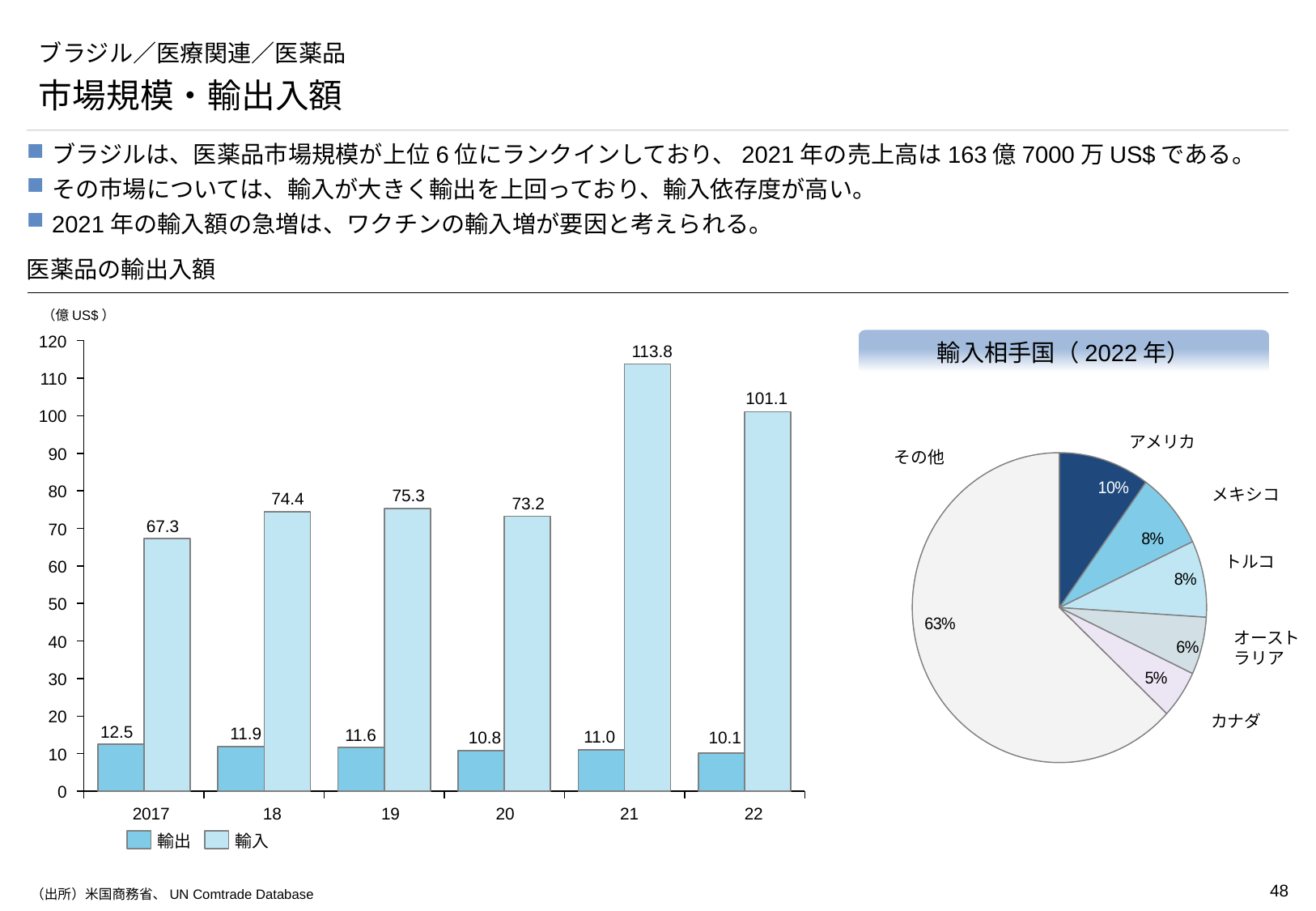

# ブラジル／医療関連／医薬品
市場規模・輸出入額
ブラジルは、医薬品市場規模が上位6位にランクインしており、2021年の売上高は163億7000万US$である。
その市場については、輸入が大きく輸出を上回っており、輸入依存度が高い。
2021年の輸入額の急増は、ワクチンの輸入増が要因と考えられる。
医薬品の輸出入額
（億US$）

### Chart

| Category |  |  |
|---|---|---|
輸入相手国（2022年）
120
113.8
110
101.1
100
アメリカ

### Chart

| Category |  |
|---|---|
90
その他
80
メキシコ
75.3
74.4
73.2
67.3
70
トルコ
60
50
40
オースト
ラリア
30
20
カナダ
12.5
11.9
11.6
11.0
10.1
10.8
10
0
2017
18
19
20
21
22
輸出
輸入

（出所）米国商務省、UN Comtrade Database